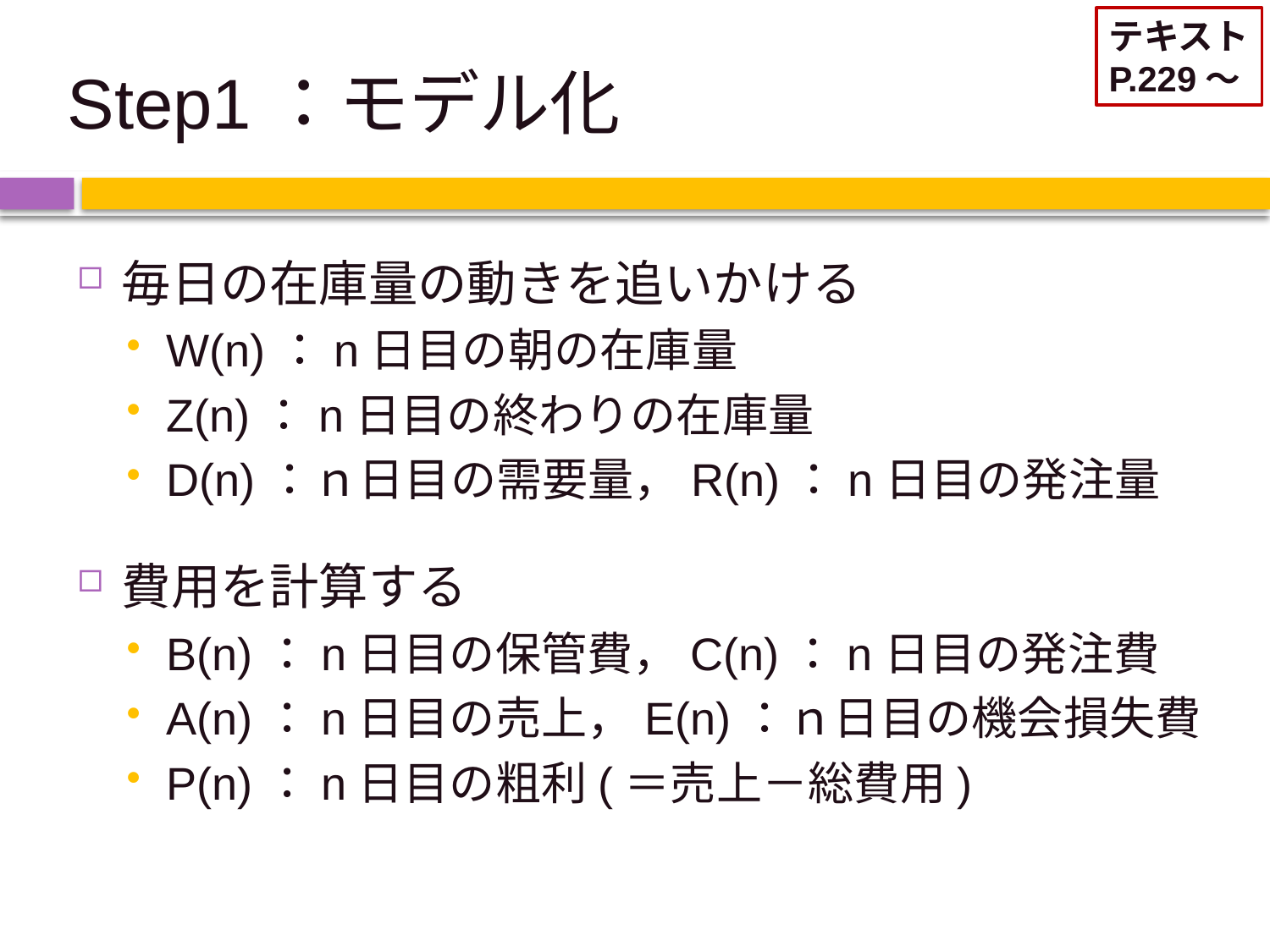

テキスト
P.229～
# Step1：モデル化
毎日の在庫量の動きを追いかける
W(n)：n日目の朝の在庫量
Z(n)：n日目の終わりの在庫量
D(n)：ｎ日目の需要量，R(n)：n日目の発注量

費用を計算する
B(n)：n日目の保管費，C(n)：n日目の発注費
A(n)：n日目の売上，E(n)：ｎ日目の機会損失費
P(n)：n日目の粗利(＝売上－総費用)